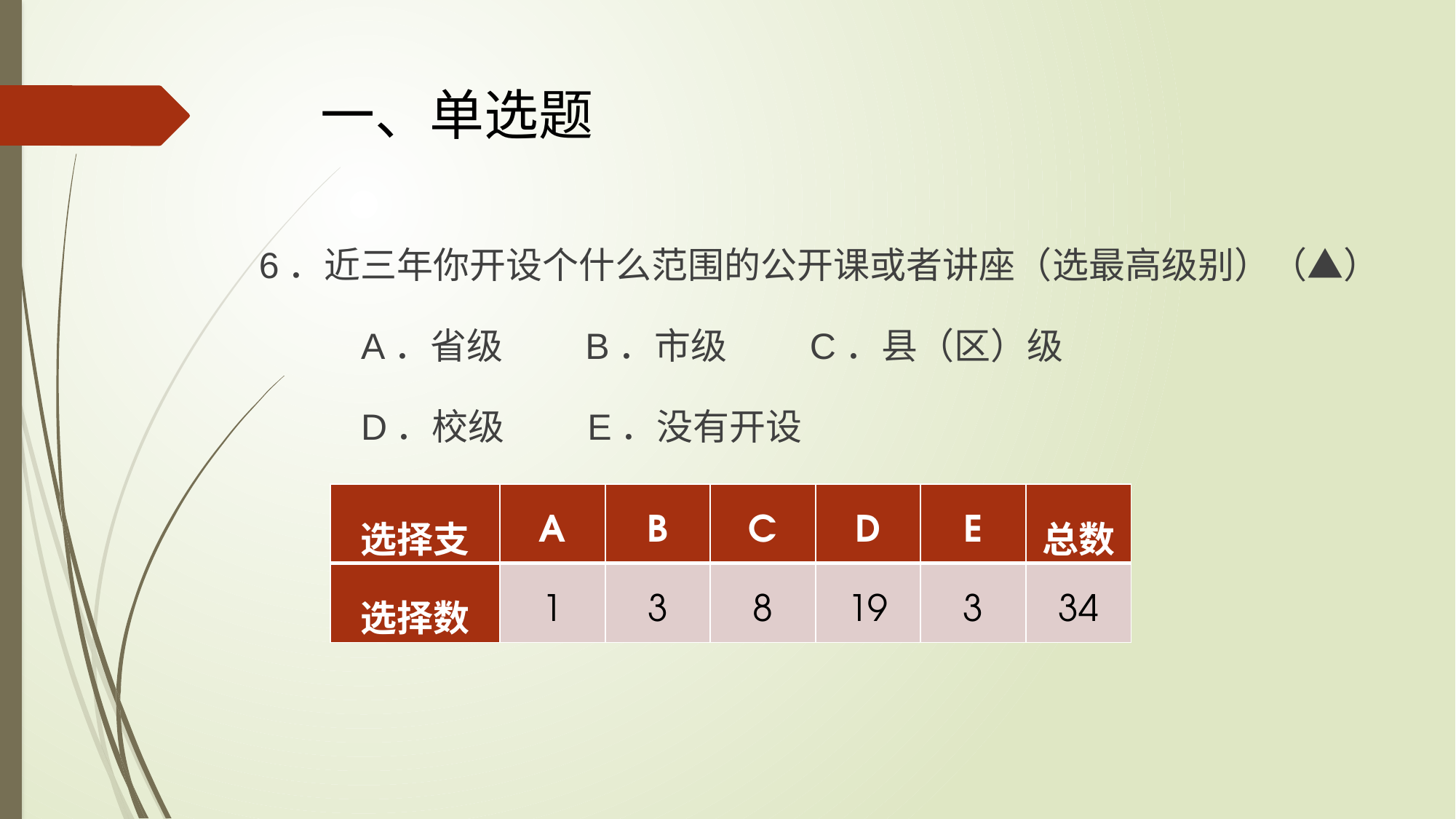

# 一、单选题
6．近三年你开设个什么范围的公开课或者讲座（选最高级别）（▲）
          A．省级         B．市级         C．县（区）级
          D．校级         E．没有开设
| 选择支 | A | B | C | D | E | 总数 |
| --- | --- | --- | --- | --- | --- | --- |
| 选择数 | 1 | 3 | 8 | 19 | 3 | 34 |